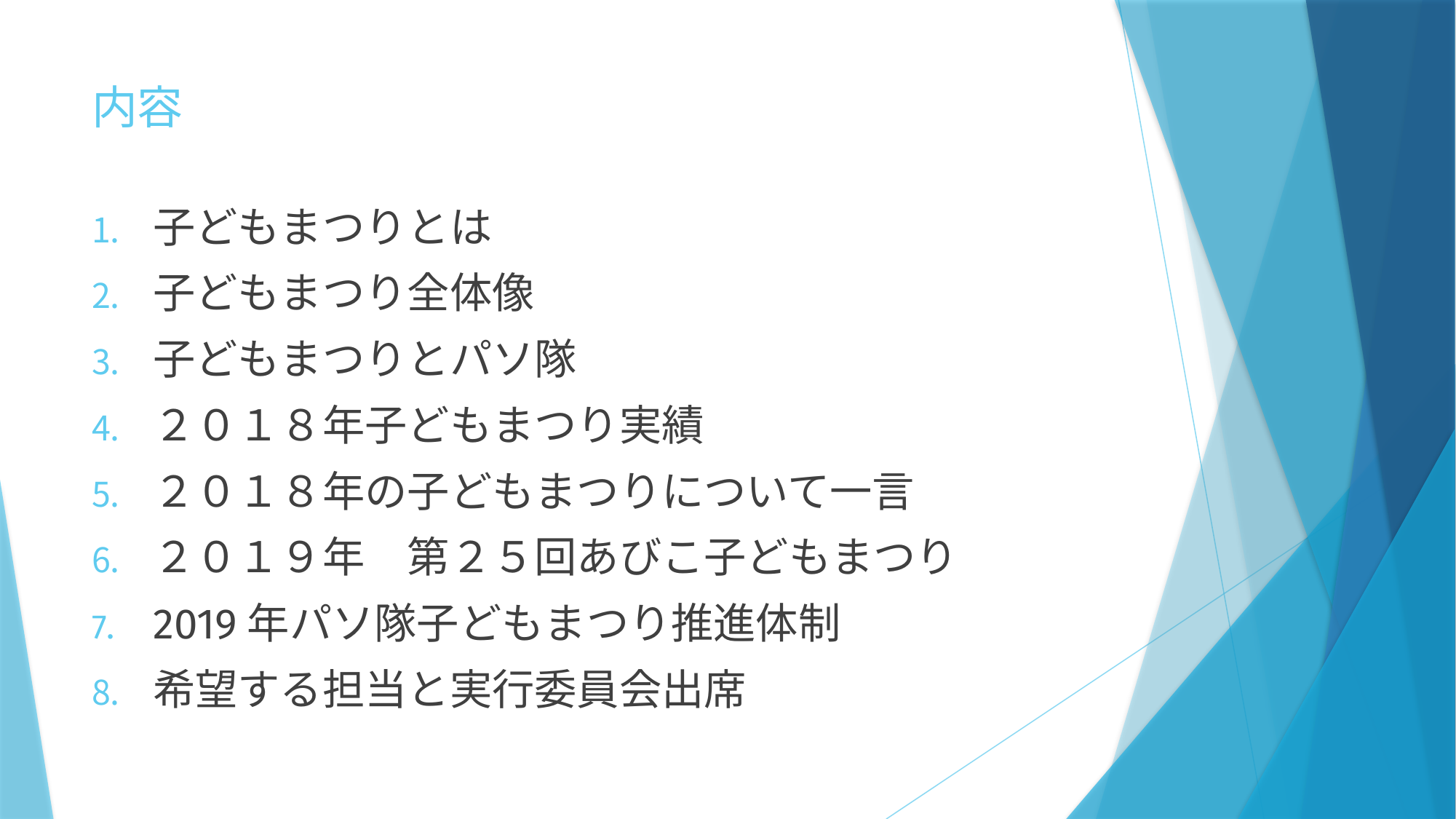

# 内容
子どもまつりとは
子どもまつり全体像
子どもまつりとパソ隊
２０１８年子どもまつり実績
２０１８年の子どもまつりについて一言
２０１９年　第２５回あびこ子どもまつり
2019年パソ隊子どもまつり推進体制
希望する担当と実行委員会出席